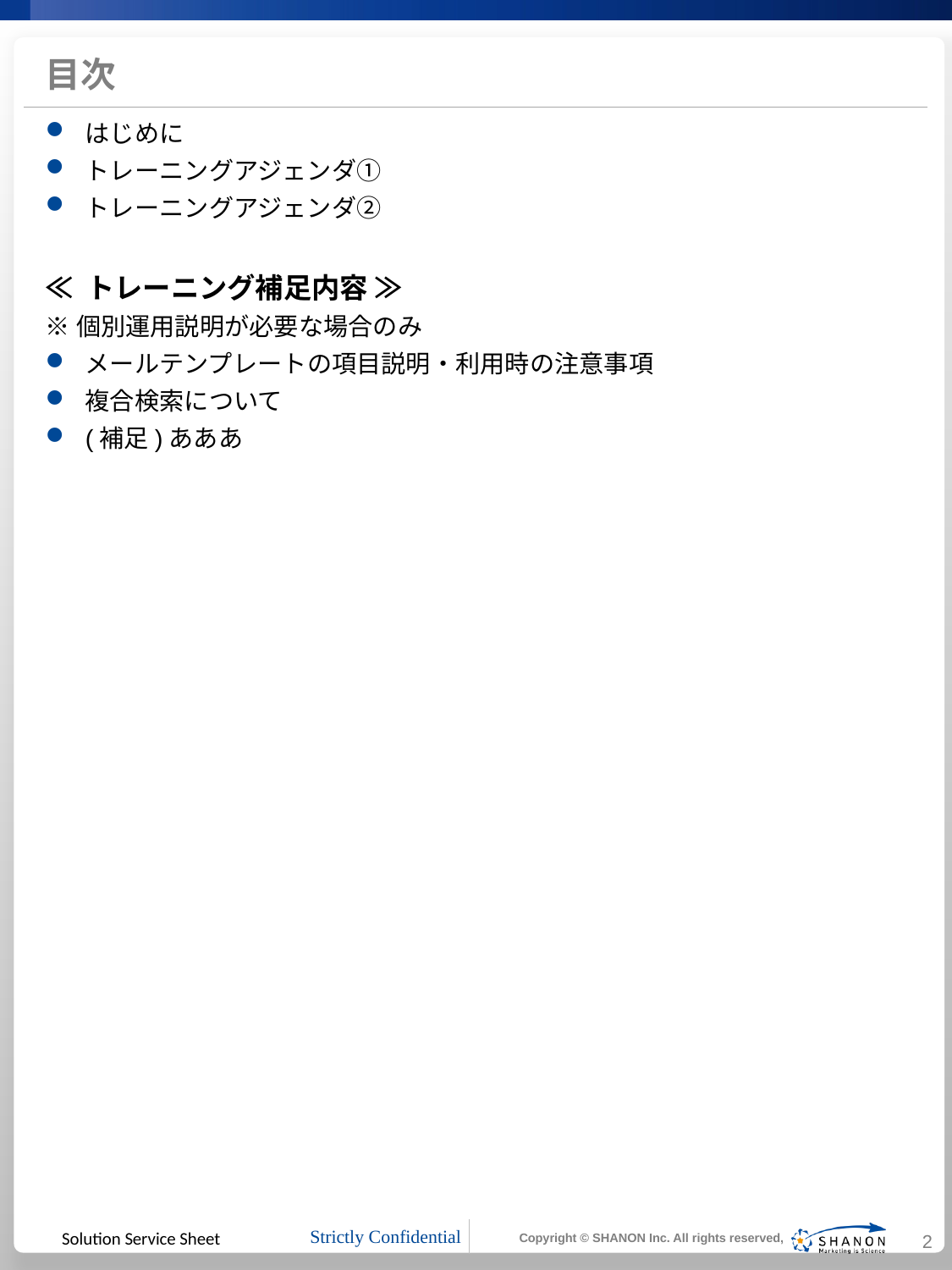

# 目次
はじめに
トレーニングアジェンダ①
トレーニングアジェンダ②

≪ トレーニング補足内容 ≫
※個別運用説明が必要な場合のみ
メールテンプレートの項目説明・利用時の注意事項
複合検索について
(補足)あああ

2